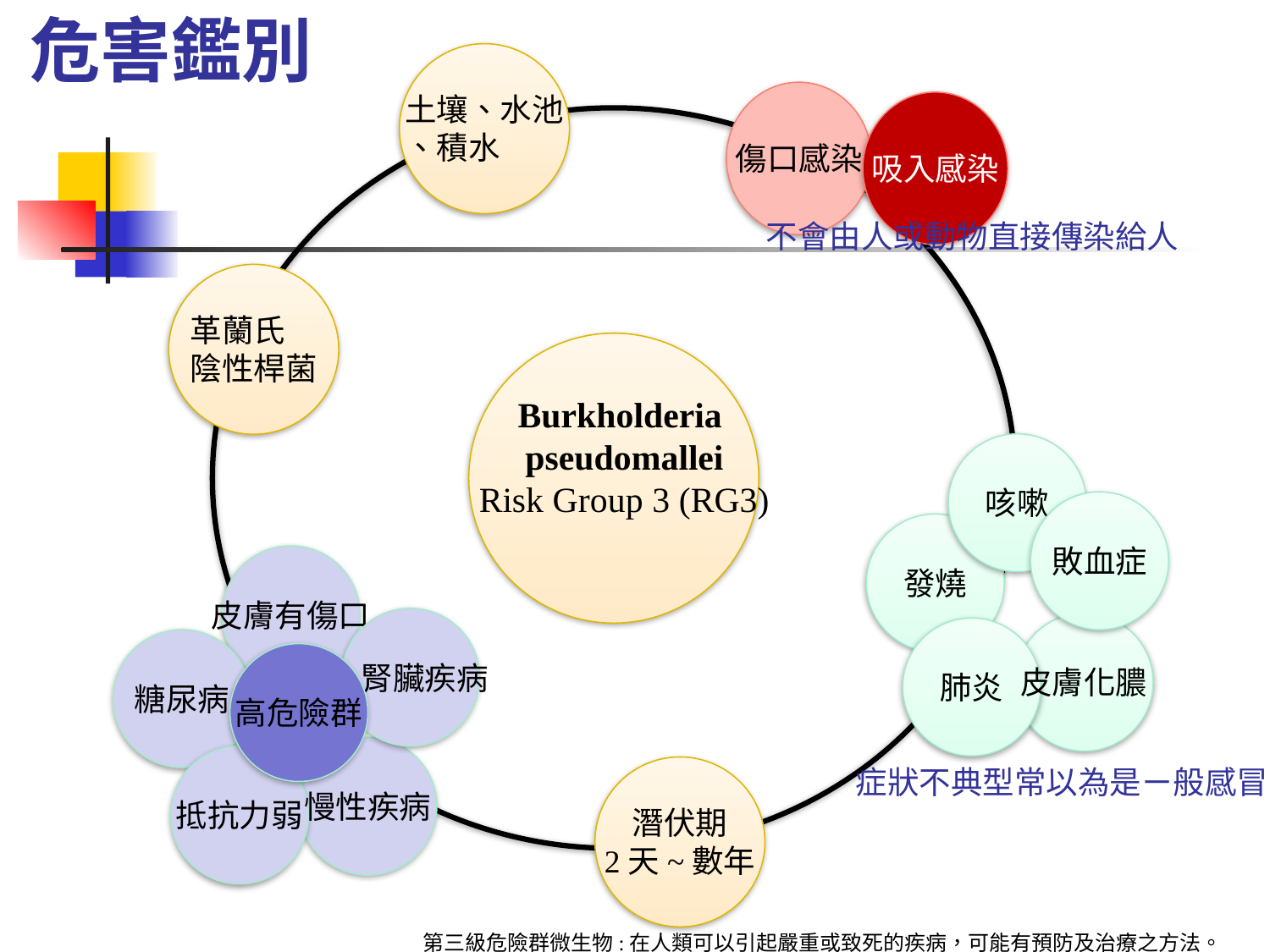

危害鑑別

土壤、水池
、積水

傷口感染
吸入感染
不會由人或動物直接傳染給人

革蘭氏
陰性桿菌

Burkholderia
pseudomallei
Risk Group 3 (RG3)

咳嗽

敗血症

發燒
皮膚有傷口

腎臟疾病
皮膚化膿
肺炎
糖尿病
高危險群

症狀不典型常以為是ㄧ般感冒

慢性疾病
抵抗力弱
潛伏期
2天~數年
第三級危險群微生物:在人類可以引起嚴重或致死的疾病，可能有預防及治療之方法。